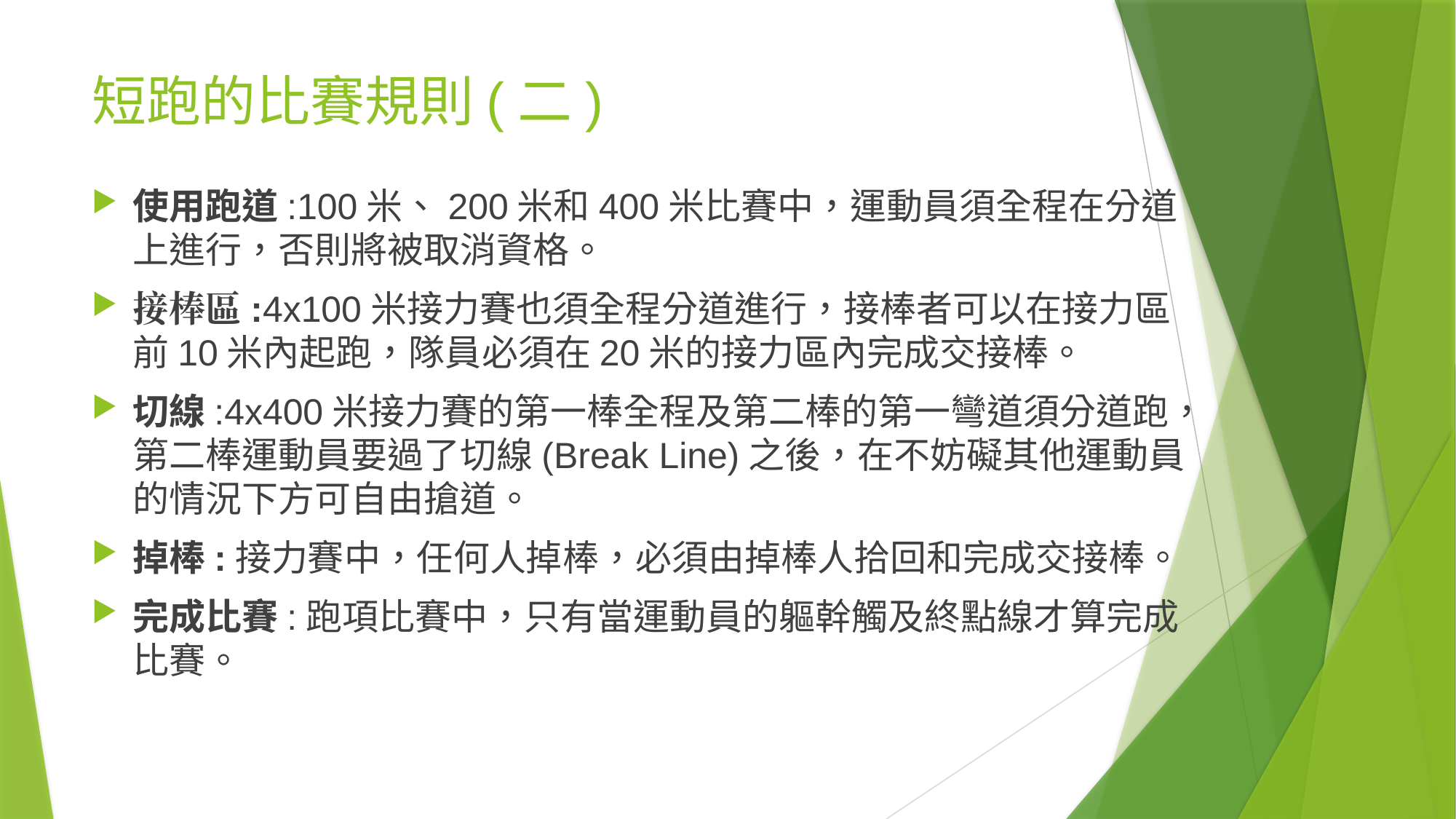

# 短跑的比賽規則(二)
使用跑道:100米、200米和400米比賽中，運動員須全程在分道上進行，否則將被取消資格。
接棒區:4x100米接力賽也須全程分道進行，接棒者可以在接力區前10米內起跑，隊員必須在20米的接力區內完成交接棒。
切線:4x400米接力賽的第一棒全程及第二棒的第一彎道須分道跑，第二棒運動員要過了切線(Break Line)之後，在不妨礙其他運動員的情況下方可自由搶道。
掉棒:接力賽中，任何人掉棒，必須由掉棒人拾回和完成交接棒。
完成比賽:跑項比賽中，只有當運動員的軀幹觸及終點線才算完成比賽。